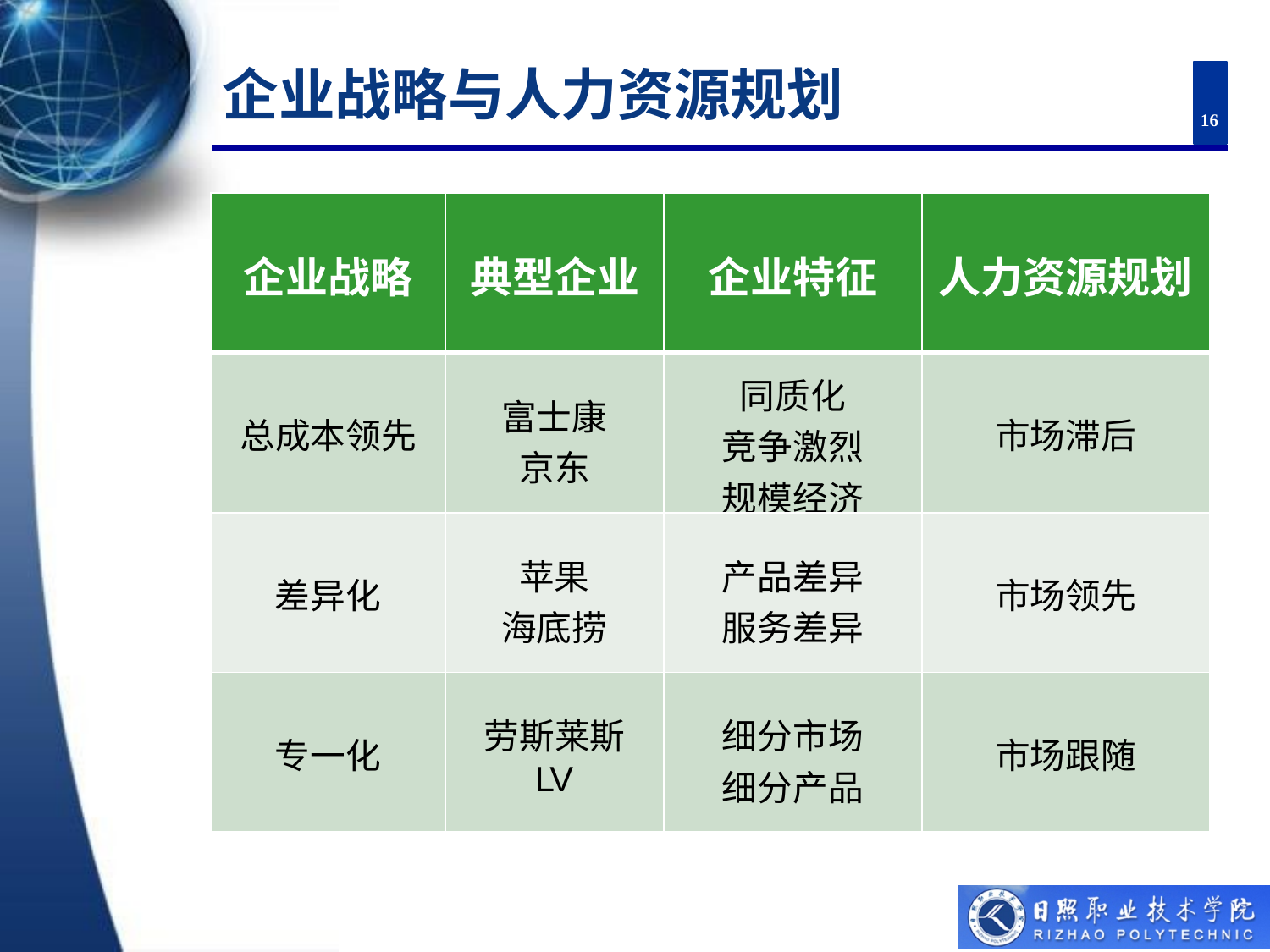

# 企业战略与人力资源规划
16
| 企业战略 | 典型企业 | 企业特征 | 人力资源规划 |
| --- | --- | --- | --- |
| 总成本领先 | 富士康 京东 | 同质化 竞争激烈 规模经济 | 市场滞后 |
| 差异化 | 苹果 海底捞 | 产品差异 服务差异 | 市场领先 |
| 专一化 | 劳斯莱斯 LV | 细分市场 细分产品 | 市场跟随 |